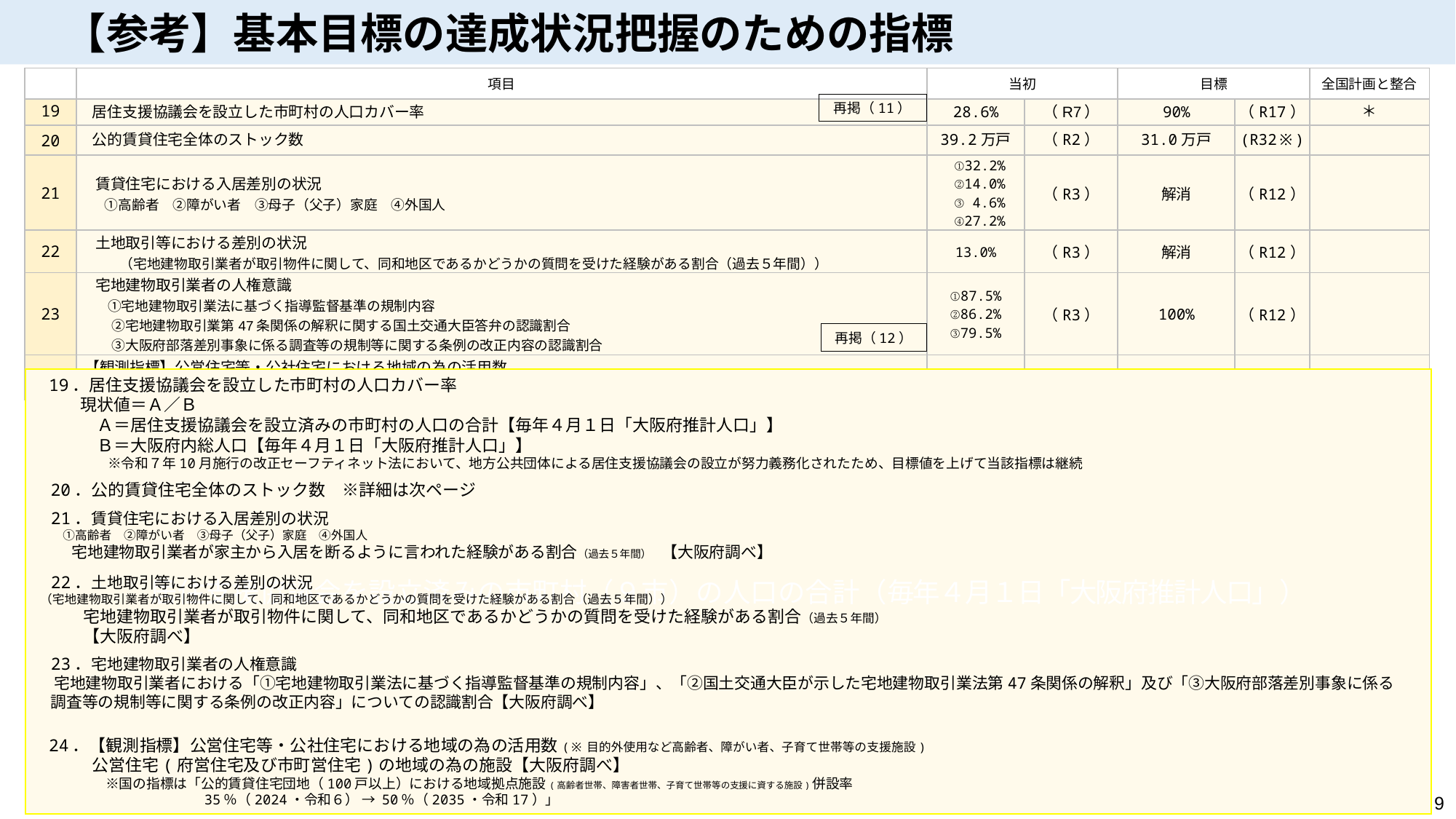

【参考】基本目標の達成状況把握のための指標
基本目標の達成に向けては、行政だけでなく府民や民間事業者、NPOなどの多様な主体が連携・協働した取組みが重要です。
このため、これら多様な主体が連携・協働して達成すべき目標を分かりやすく提示するとともに、計画の進行管理を行うための指標として、「みんなでめざそう値」を設定します。なお、設定に当たっては、国による統計調査や府が独自に実施する調査をもとに、中長期にわたって経年変化が把握可能な項目を選定します。また、設定した指標については、できる限りその進捗状況の把握に努め、PDCAサイクルによる進行管理を行います。
|  | 項目 | 当初 |  | 目標 |  | 全国計画と整合 |
| --- | --- | --- | --- | --- | --- | --- |
| 19 | 居住支援協議会を設立した市町村の人口カバー率 | 28.6% | （R7） | 90% | （R17） | ＊ |
| 20 | 公的賃貸住宅全体のストック数 | 39.2万戸 | （R2） | 31.0万戸 | (R32※) |  |
| 21 | 賃貸住宅における入居差別の状況 　①高齢者　②障がい者　③母子（父子）家庭　④外国人 | ①32.2% ②14.0% ③ 4.6% ④27.2% | （R3） | 解消 | （R12） |  |
| 22 | 土地取引等における差別の状況 （宅地建物取引業者が取引物件に関して、同和地区であるかどうかの質問を受けた経験がある割合（過去５年間）） | 13.0% | （R3） | 解消 | （R12） |  |
| 23 | 宅地建物取引業者の人権意識 　 ①宅地建物取引業法に基づく指導監督基準の規制内容 　②宅地建物取引業第47条関係の解釈に関する国土交通大臣答弁の認識割合 　③大阪府部落差別事象に係る調査等の規制等に関する条例の改正内容の認識割合 | ①87.5% ②86.2% ③79.5% | （R3） | 100% | （R12） |  |
| 24 | 【観測指標】公営住宅等・公社住宅における地域の為の活用数 (※目的外使用などによる高齢者、障がい者、子育て世帯への支援や多様な住宅等としての活用数) | 831か所 | (R7) | ー | ー |  |
再掲（11）
再掲（12）
19．居住支援協議会を設立した市町村の人口カバー率
現状値＝Ａ／Ｂ
　Ａ＝居住支援協議会を設立済みの市町村の人口の合計【毎年４月１日「大阪府推計人口」】
　Ｂ＝大阪府内総人口【毎年４月１日「大阪府推計人口」】
　　※令和７年10月施行の改正セーフティネット法において、地方公共団体による居住支援協議会の設立が努力義務化されたため、目標値を上げて当該指標は継続
居住支援協議会を設立済みの市町村（９市）の人口の合計（毎年４月１日「大阪府推計人口」）
20．公的賃貸住宅全体のストック数　※詳細は次ページ
21．賃貸住宅における入居差別の状況
　①高齢者　②障がい者　③母子（父子）家庭　④外国人
宅地建物取引業者が家主から入居を断るように言われた経験がある割合（過去５年間）　【大阪府調べ】

22．土地取引等における差別の状況
（宅地建物取引業者が取引物件に関して、同和地区であるかどうかの質問を受けた経験がある割合（過去５年間））
宅地建物取引業者が取引物件に関して、同和地区であるかどうかの質問を受けた経験がある割合（過去５年間）
【大阪府調べ】
23．宅地建物取引業者の人権意識
 宅地建物取引業者における「①宅地建物取引業法に基づく指導監督基準の規制内容」、「②国土交通大臣が示した宅地建物取引業法第47条関係の解釈」及び「③大阪府部落差別事象に係る調査等の規制等に関する条例の改正内容」についての認識割合【大阪府調べ】
24．【観測指標】公営住宅等・公社住宅における地域の為の活用数(※目的外使用など高齢者、障がい者、子育て世帯等の支援施設)
公営住宅(府営住宅及び市町営住宅)の地域の為の施設【大阪府調べ】
　※国の指標は「公的賃貸住宅団地（100戸以上）における地域拠点施設(高齢者世帯、障害者世帯、子育て世帯等の支援に資する施設)併設率
　　　　　　　　35％（2024・令和６） → 50％（2035・令和17）」
9